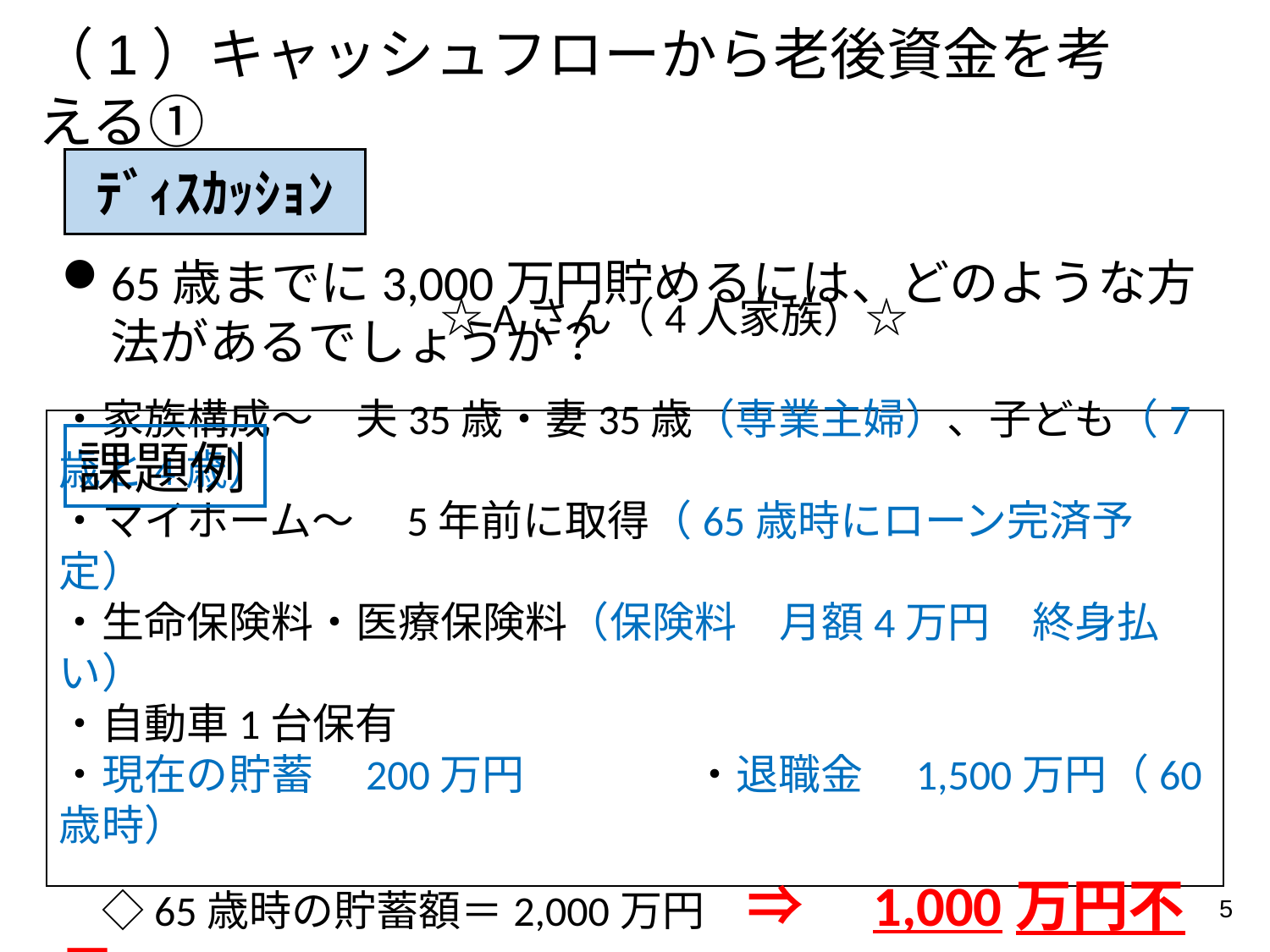

（1）キャッシュフローから老後資金を考える①
ﾃﾞｨｽｶｯｼｮﾝ
65歳までに3,000万円貯めるには、どのような方法があるでしょうか？
　　　　　　　　　☆Aさん（4人家族）☆

・家族構成〜　夫35歳・妻35歳（専業主婦）、子ども（7歳と4歳）
・マイホーム〜　5年前に取得（65歳時にローン完済予定）
・生命保険料・医療保険料（保険料　月額4万円　終身払い）
・自動車1台保有
・現在の貯蓄　200万円　　　　・退職金　1,500万円（60歳時）
　◇65歳時の貯蓄額＝2,000万円　⇒　1,000万円不足
課題例
5